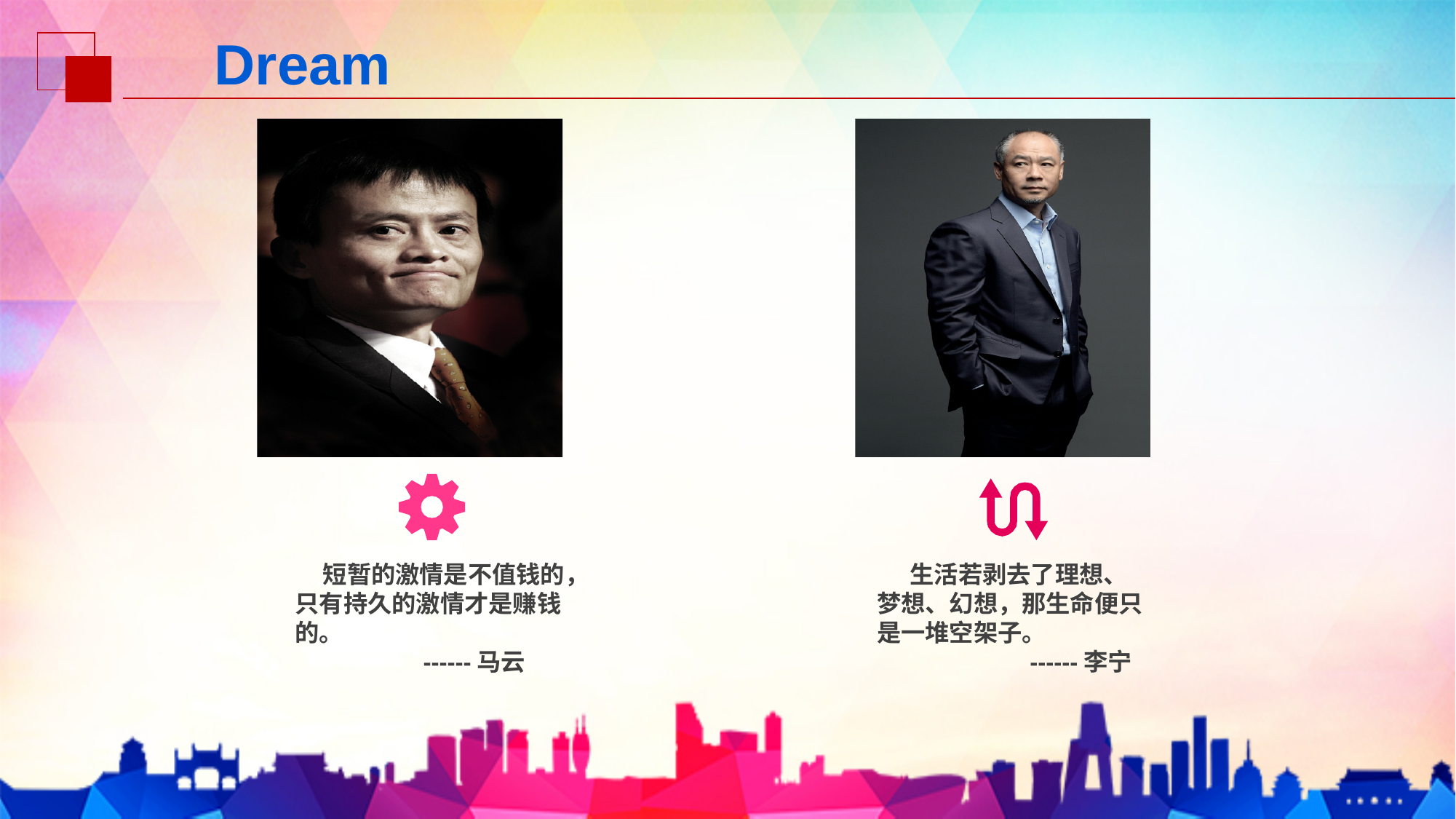

Dream

    短暂的激情是不值钱的，只有持久的激情才是赚钱的。
                   ------马云
     生活若剥去了理想、梦想、幻想，那生命便只是一堆空架子。
                    ------李宁